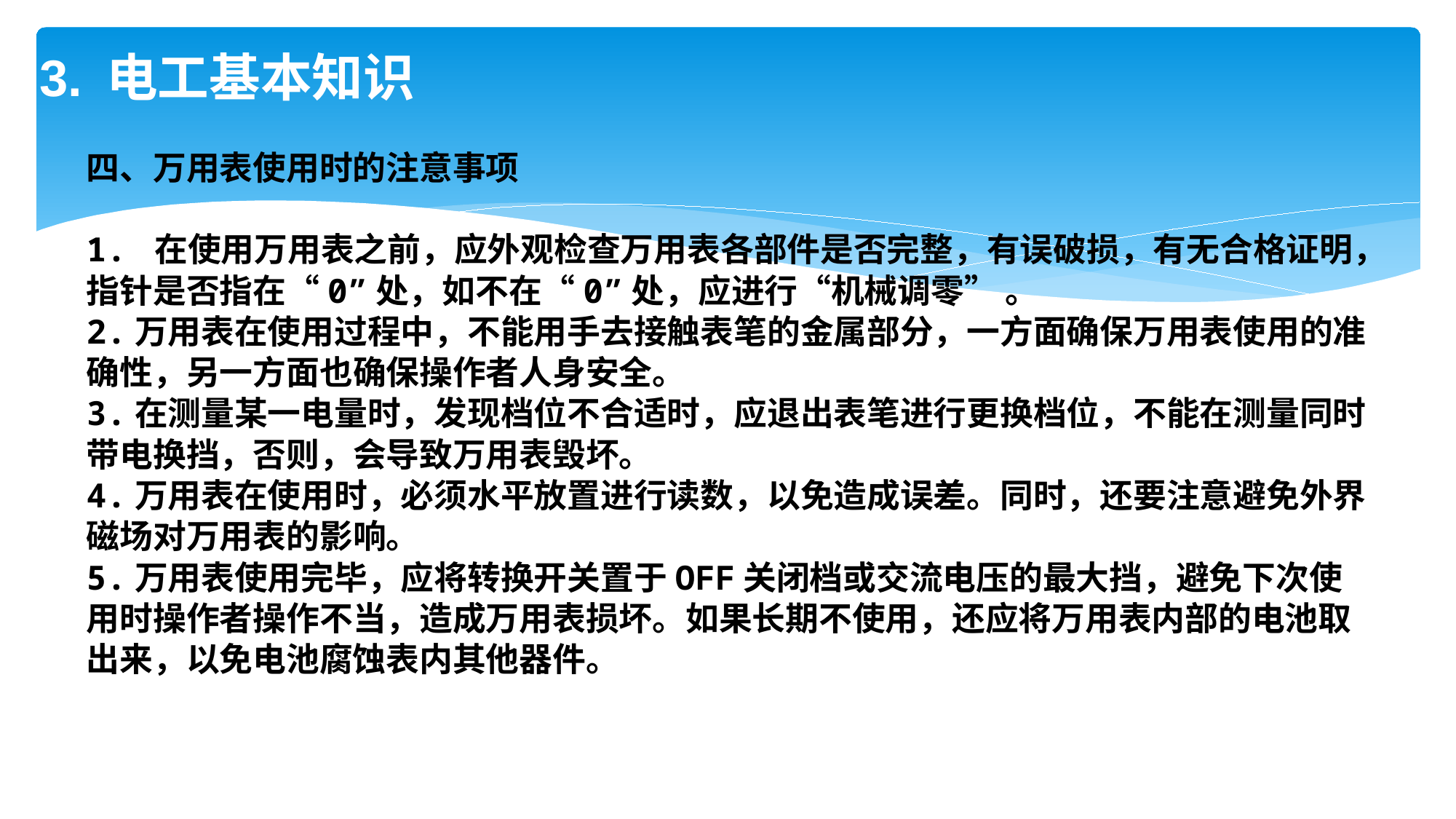

# 3. 电工基本知识
四、万用表使用时的注意事项

1. 在使用万用表之前，应外观检查万用表各部件是否完整，有误破损，有无合格证明，指针是否指在“0”处，如不在“0”处，应进行“机械调零” 。
2.万用表在使用过程中，不能用手去接触表笔的金属部分，一方面确保万用表使用的准确性，另一方面也确保操作者人身安全。
3.在测量某一电量时，发现档位不合适时，应退出表笔进行更换档位，不能在测量同时带电换挡，否则，会导致万用表毁坏。
4.万用表在使用时，必须水平放置进行读数，以免造成误差。同时，还要注意避免外界磁场对万用表的影响。
5.万用表使用完毕，应将转换开关置于OFF关闭档或交流电压的最大挡，避免下次使用时操作者操作不当，造成万用表损坏。如果长期不使用，还应将万用表内部的电池取出来，以免电池腐蚀表内其他器件。